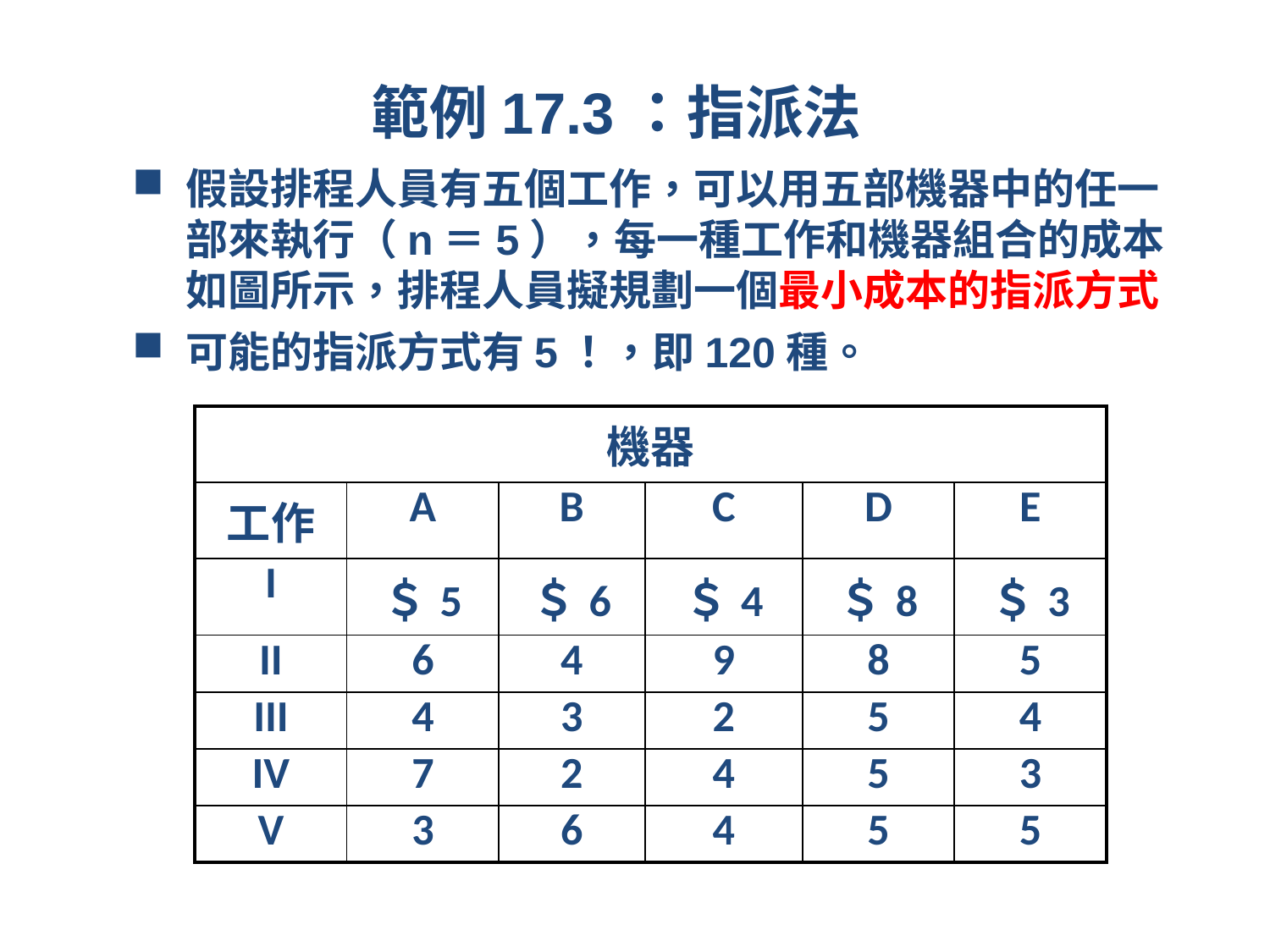

範例17.3：指派法
假設排程人員有五個工作，可以用五部機器中的任一部來執行（n＝5），每一種工作和機器組合的成本如圖所示，排程人員擬規劃一個最小成本的指派方式
可能的指派方式有5！，即120種。
| 機器 |  |  |  |  |  |
| --- | --- | --- | --- | --- | --- |
| 工作 | A | B | C | D | E |
| I | ＄5 | ＄6 | ＄4 | ＄8 | ＄3 |
| II | 6 | 4 | 9 | 8 | 5 |
| III | 4 | 3 | 2 | 5 | 4 |
| IV | 7 | 2 | 4 | 5 | 3 |
| V | 3 | 6 | 4 | 5 | 5 |